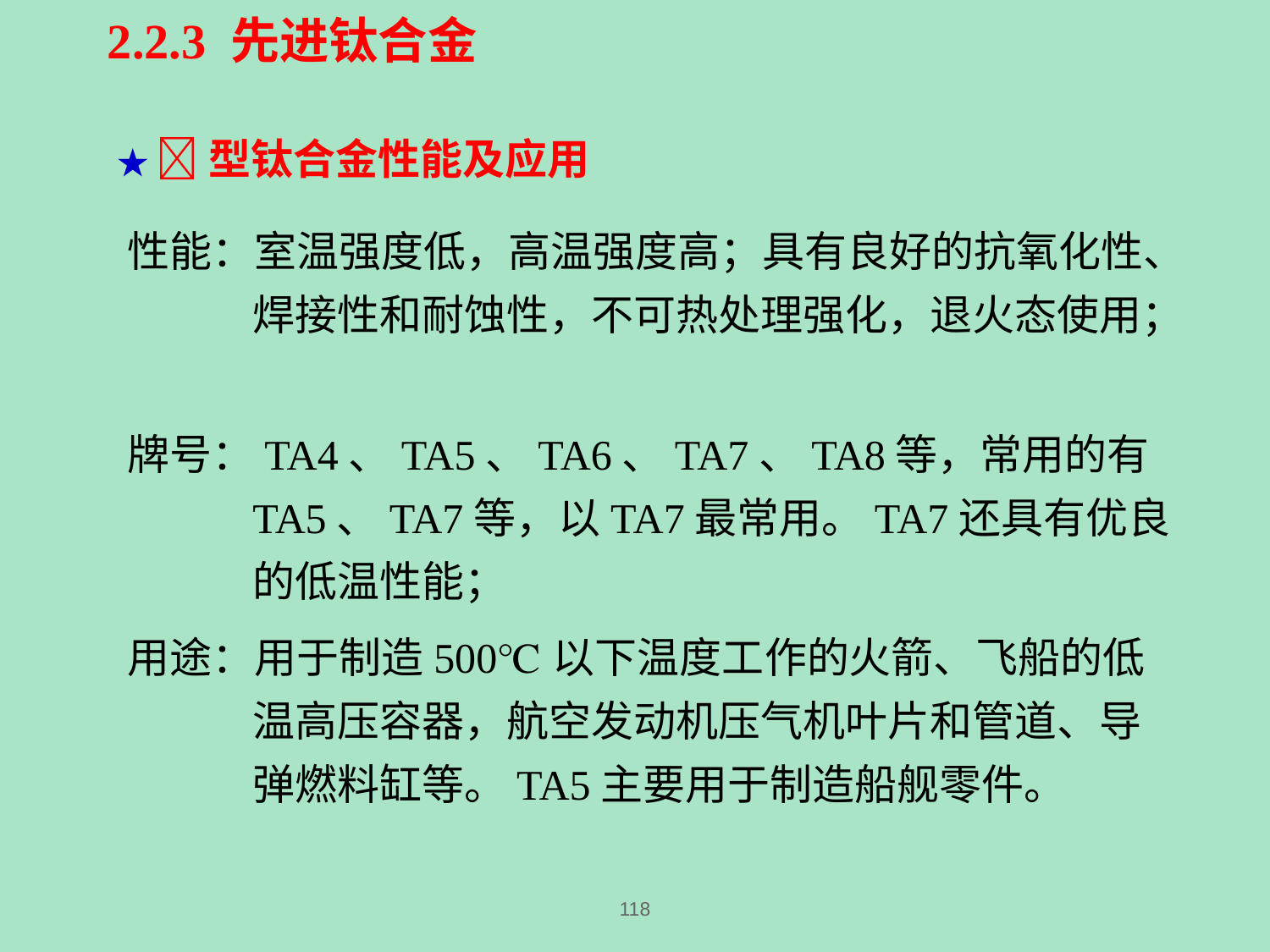

2.2.3 先进钛合金
★ α型钛合金性能及应用
性能：室温强度低，高温强度高；具有良好的抗氧化性、焊接性和耐蚀性，不可热处理强化，退火态使用；
牌号：TA4、TA5、TA6、TA7、TA8等，常用的有TA5、TA7等，以TA7最常用。TA7还具有优良的低温性能；
用途：用于制造500℃以下温度工作的火箭、飞船的低温高压容器，航空发动机压气机叶片和管道、导弹燃料缸等。TA5主要用于制造船舰零件。
118